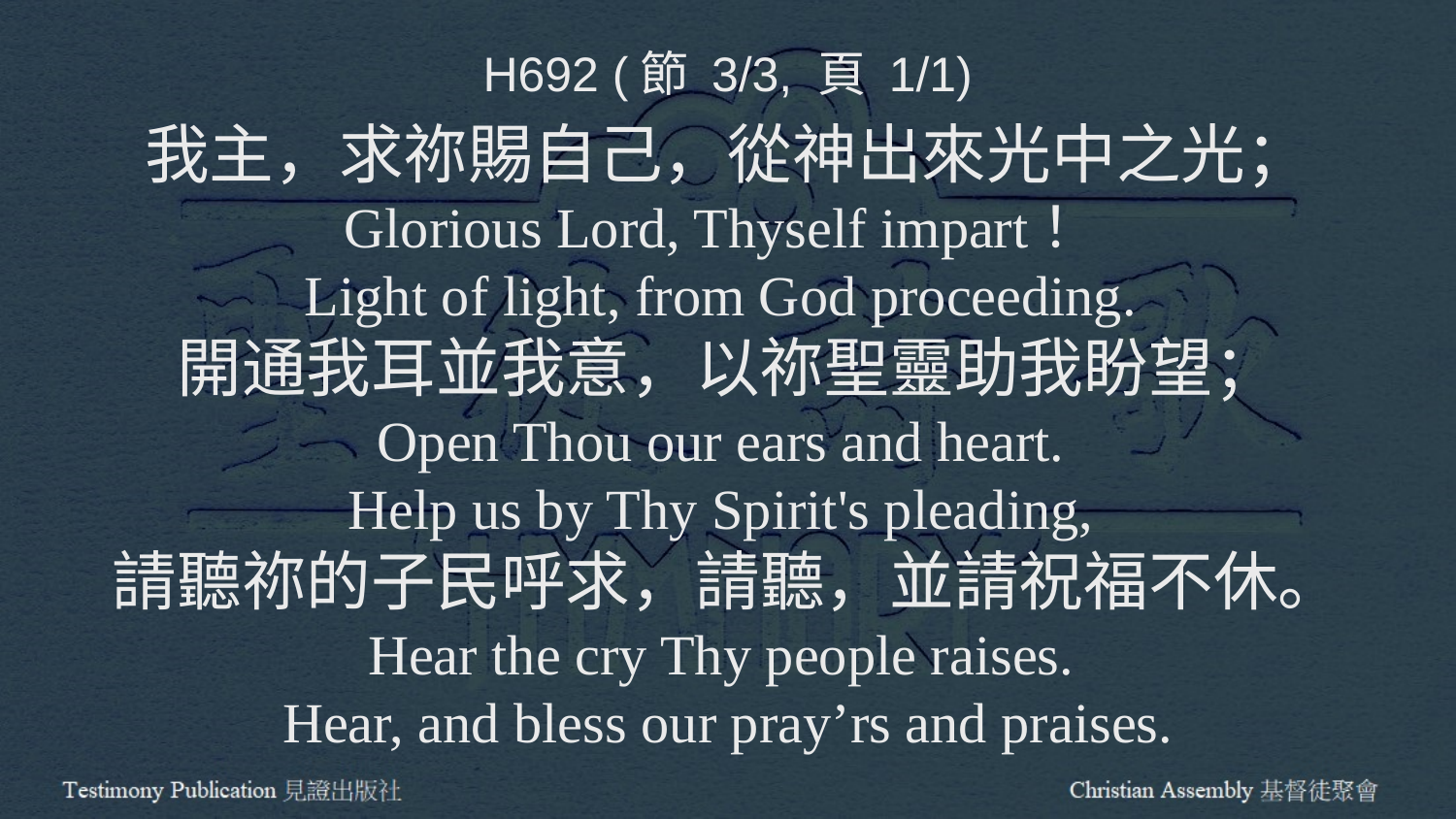

H692 (節 3/3, 頁 1/1)
我主，求祢賜自己，從神出來光中之光；
Glorious Lord, Thyself impart！
Light of light, from God proceeding.
開通我耳並我意，以祢聖靈助我盼望；
Open Thou our ears and heart.
Help us by Thy Spirit's pleading,
請聽祢的子民呼求，請聽，並請祝福不休。
Hear the cry Thy people raises.
Hear, and bless our pray’rs and praises.